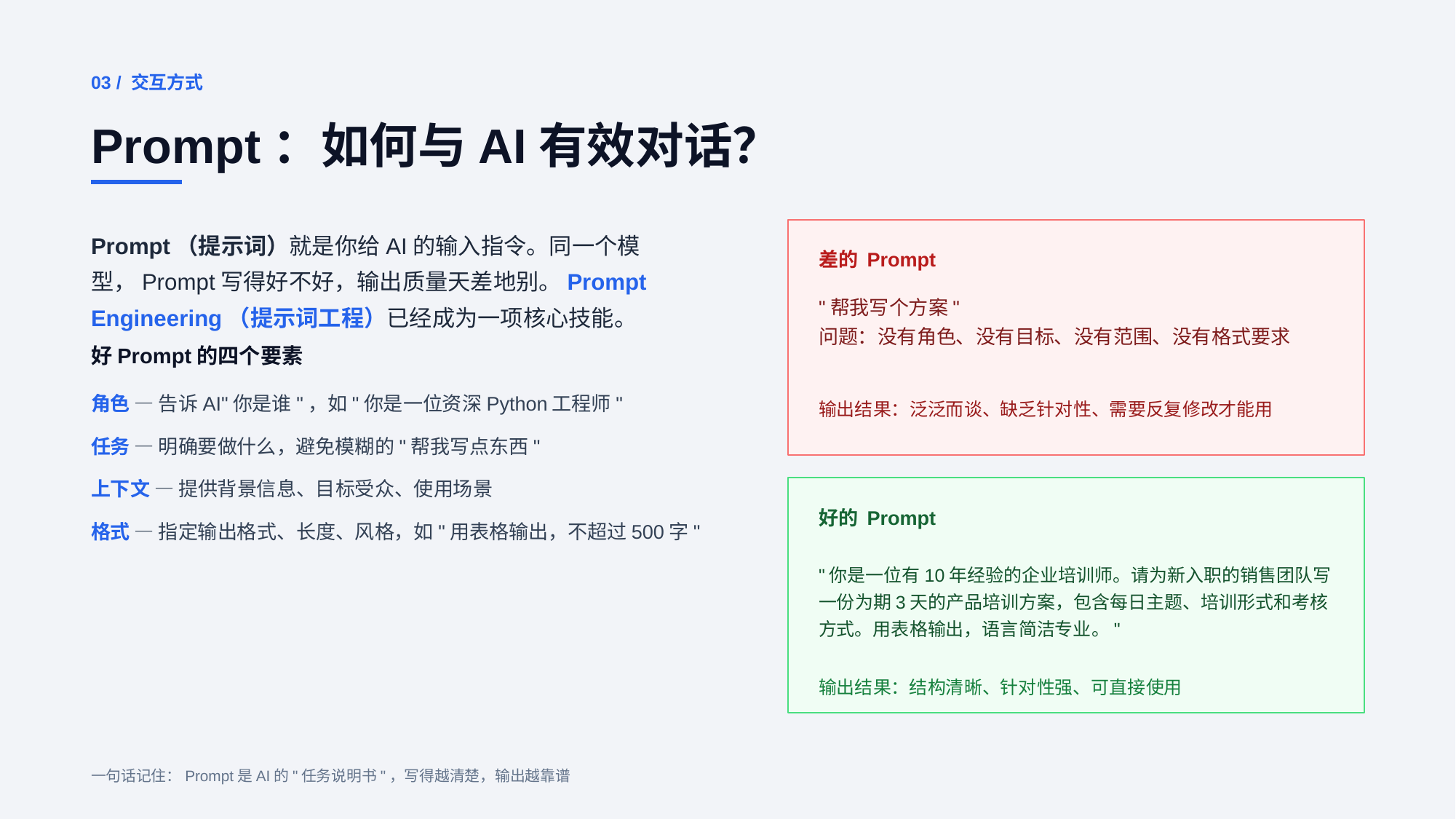

03 / 交互方式
Prompt：如何与AI有效对话？
Prompt（提示词）就是你给AI的输入指令。同一个模型，Prompt写得好不好，输出质量天差地别。Prompt Engineering（提示词工程）已经成为一项核心技能。

差的 Prompt
"帮我写个方案"
问题：没有角色、没有目标、没有范围、没有格式要求
好Prompt的四个要素
输出结果：泛泛而谈、缺乏针对性、需要反复修改才能用
角色 — 告诉AI"你是谁"，如"你是一位资深Python工程师"
任务 — 明确要做什么，避免模糊的"帮我写点东西"
上下文 — 提供背景信息、目标受众、使用场景

好的 Prompt
格式 — 指定输出格式、长度、风格，如"用表格输出，不超过500字"
"你是一位有10年经验的企业培训师。请为新入职的销售团队写一份为期3天的产品培训方案，包含每日主题、培训形式和考核方式。用表格输出，语言简洁专业。"
输出结果：结构清晰、针对性强、可直接使用
一句话记住：Prompt是AI的"任务说明书"，写得越清楚，输出越靠谱